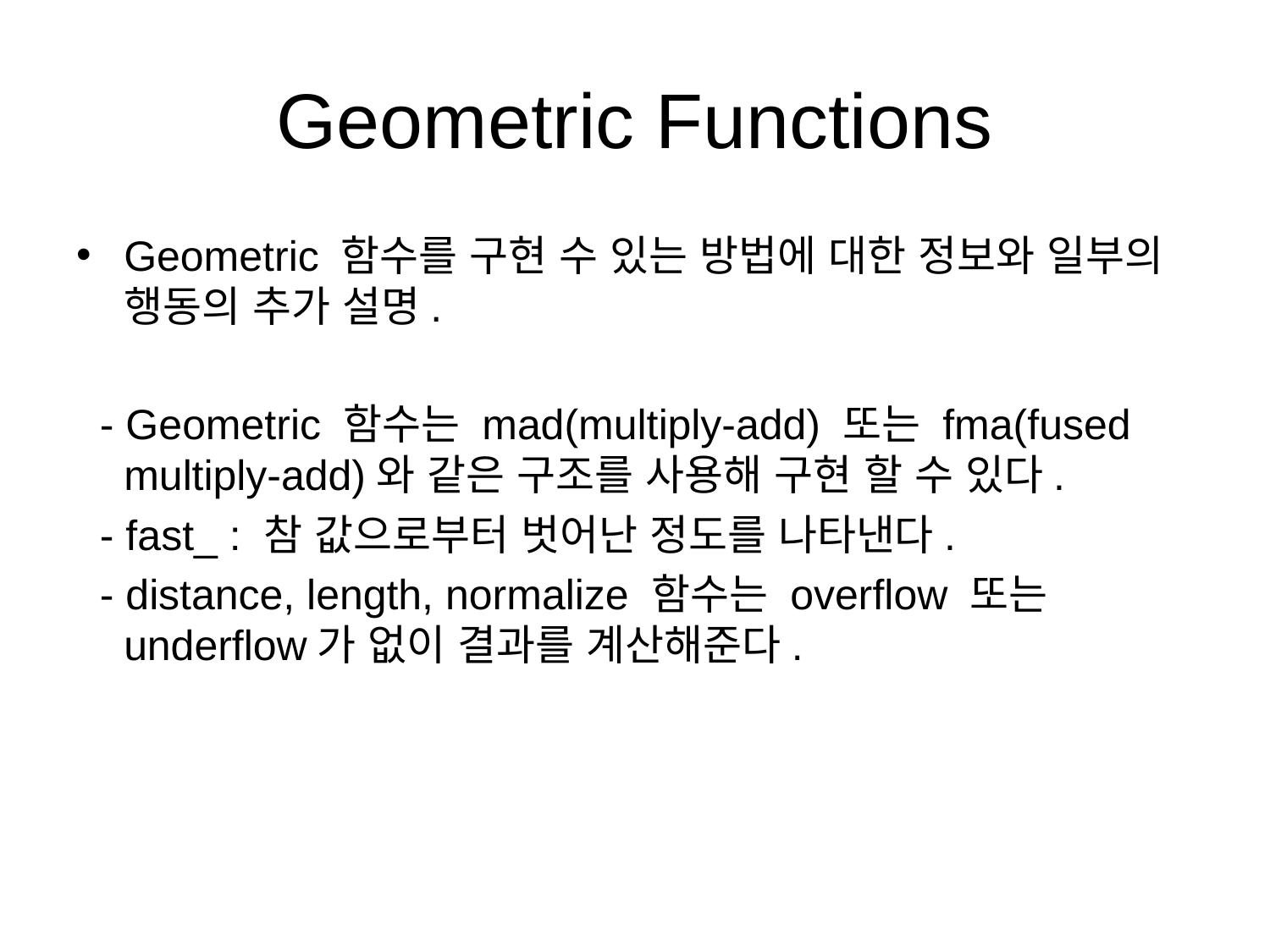

# Geometric Functions
Geometric 함수를 구현 수 있는 방법에 대한 정보와 일부의 행동의 추가 설명.

  - Geometric 함수는 mad(multiply-add) 또는 fma(fused multiply-add)와 같은 구조를 사용해 구현 할 수 있다.
  - fast_ : 참 값으로부터 벗어난 정도를 나타낸다.
  - distance, length, normalize 함수는 overflow 또는 underflow가 없이 결과를 계산해준다.